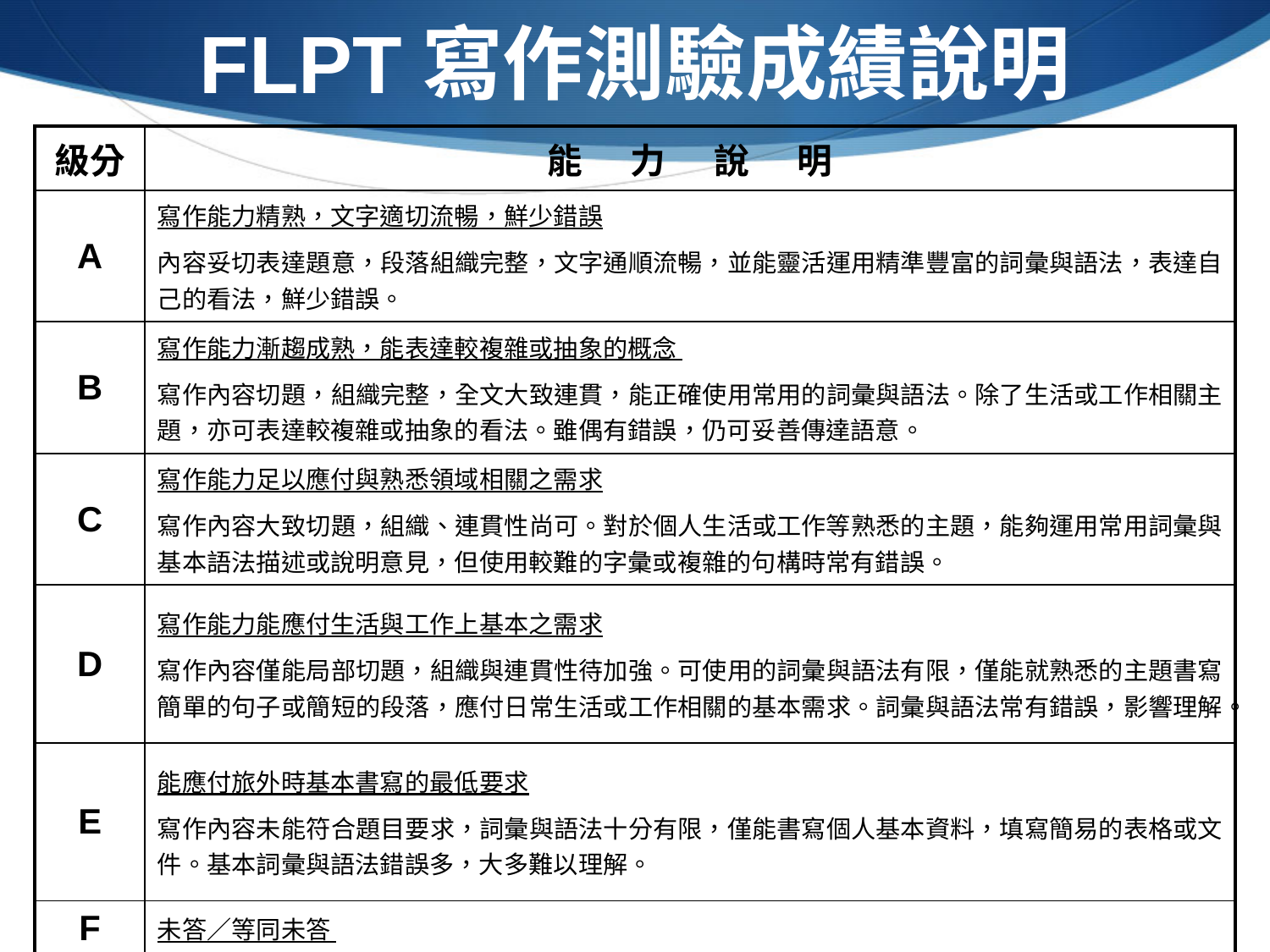

FLPT寫作測驗成績說明
| 級分 | 能 力 說 明 |
| --- | --- |
| A | 寫作能力精熟，文字適切流暢，鮮少錯誤 內容妥切表達題意，段落組織完整，文字通順流暢，並能靈活運用精準豐富的詞彙與語法，表達自己的看法，鮮少錯誤。 |
| B | 寫作能力漸趨成熟，能表達較複雜或抽象的概念 寫作內容切題，組織完整，全文大致連貫，能正確使用常用的詞彙與語法。除了生活或工作相關主題，亦可表達較複雜或抽象的看法。雖偶有錯誤，仍可妥善傳達語意。 |
| C | 寫作能力足以應付與熟悉領域相關之需求 寫作內容大致切題，組織、連貫性尚可。對於個人生活或工作等熟悉的主題，能夠運用常用詞彙與基本語法描述或說明意見，但使用較難的字彙或複雜的句構時常有錯誤。 |
| D | 寫作能力能應付生活與工作上基本之需求 寫作內容僅能局部切題，組織與連貫性待加強。可使用的詞彙與語法有限，僅能就熟悉的主題書寫簡單的句子或簡短的段落，應付日常生活或工作相關的基本需求。詞彙與語法常有錯誤，影響理解。 |
| E | 能應付旅外時基本書寫的最低要求 寫作內容未能符合題目要求，詞彙與語法十分有限，僅能書寫個人基本資料，填寫簡易的表格或文件。基本詞彙與語法錯誤多，大多難以理解。 |
| F | 未答／等同未答 |